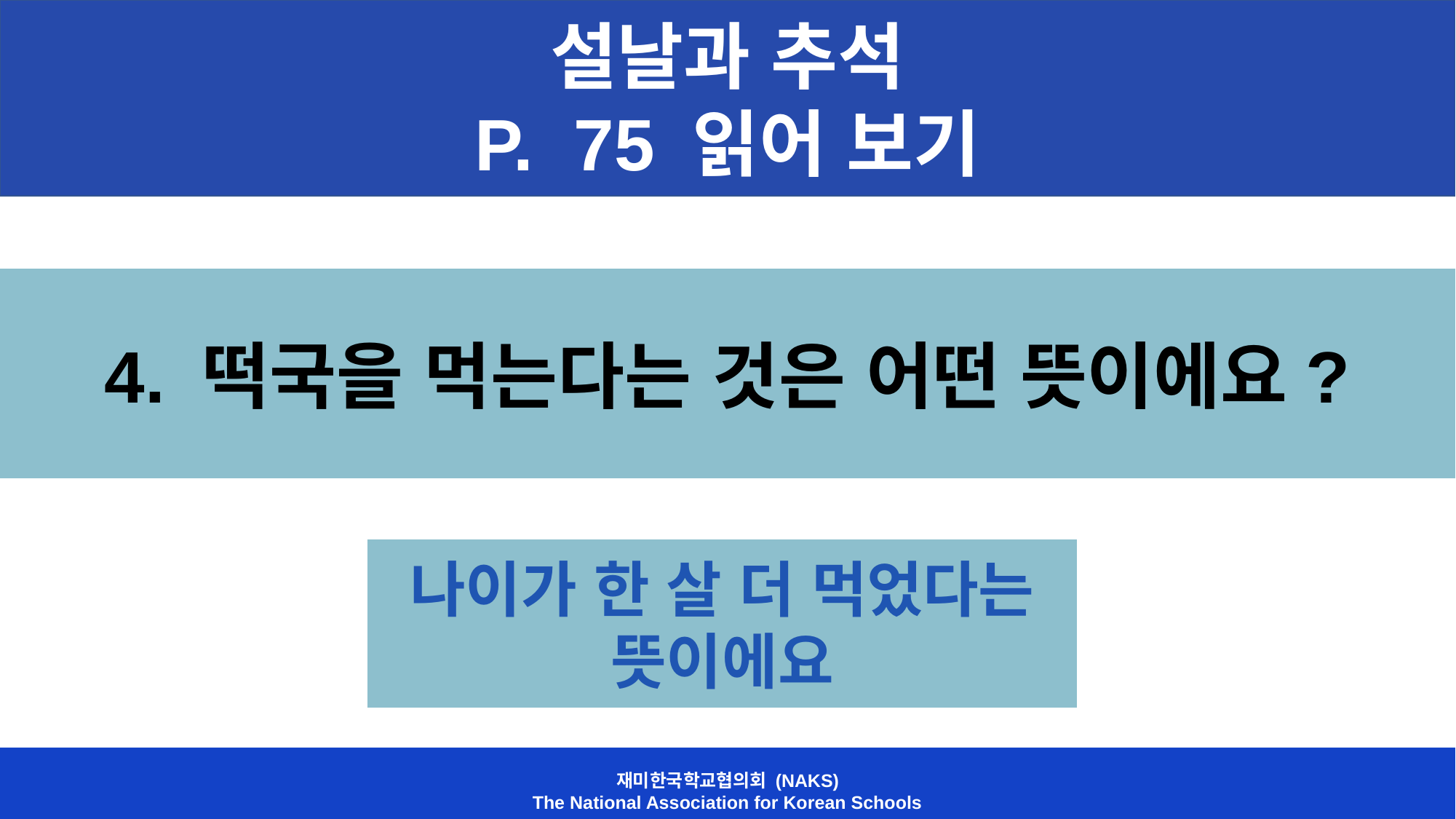

설날과 추석
P.  75 읽어 보기
4. 떡국을 먹는다는 것은 어떤 뜻이에요?
나이가 한 살 더 먹었다는 뜻이에요
재미한국학교협의회 (NAKS)
The National Association for Korean Schools